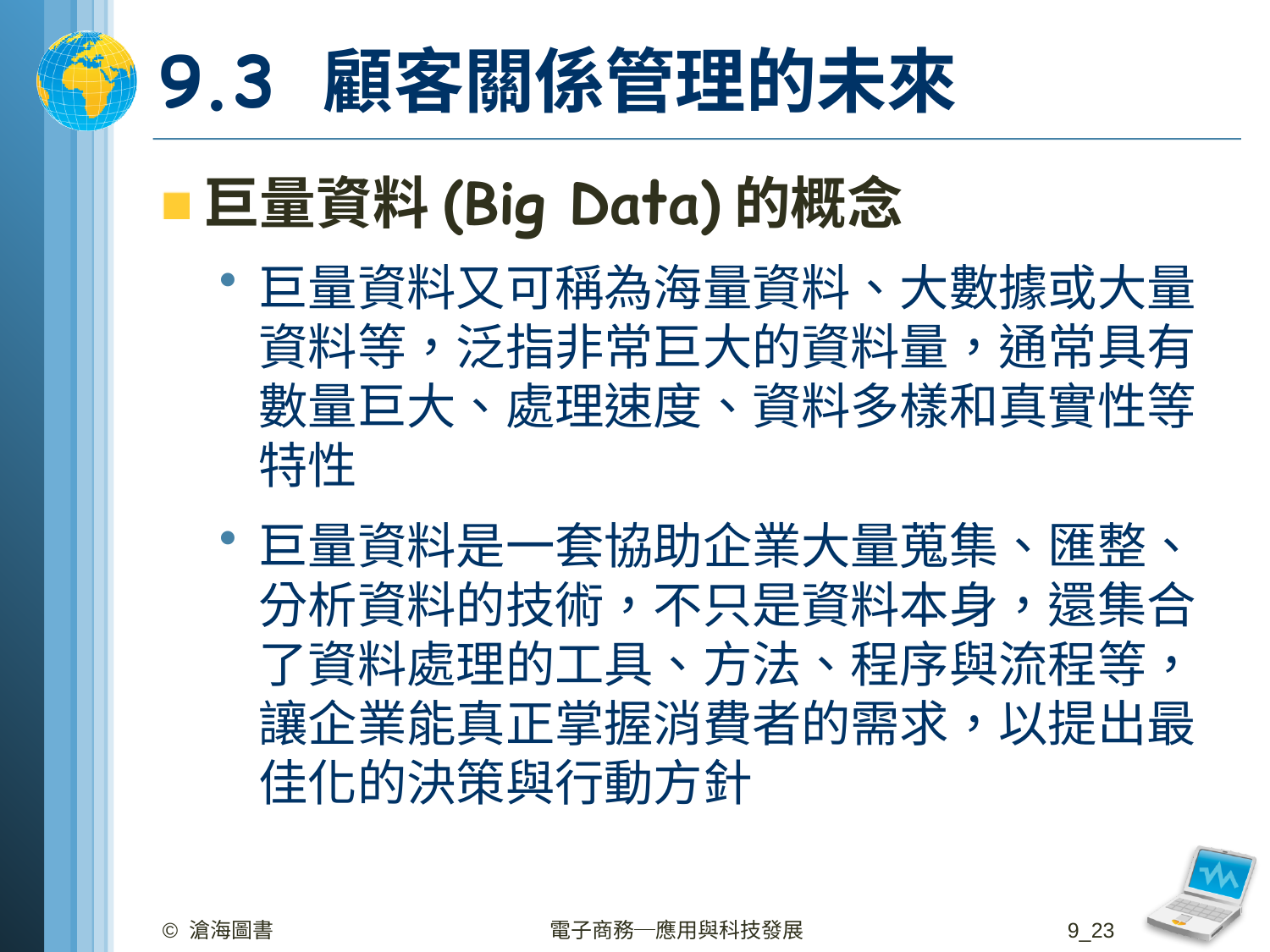

# 9.3 顧客關係管理的未來
巨量資料(Big Data)的概念
巨量資料又可稱為海量資料、大數據或大量資料等，泛指非常巨大的資料量，通常具有數量巨大、處理速度、資料多樣和真實性等特性
巨量資料是一套協助企業大量蒐集、匯整、分析資料的技術，不只是資料本身，還集合了資料處理的工具、方法、程序與流程等，讓企業能真正掌握消費者的需求，以提出最佳化的決策與行動方針
© 滄海圖書
電子商務─應用與科技發展
9_23